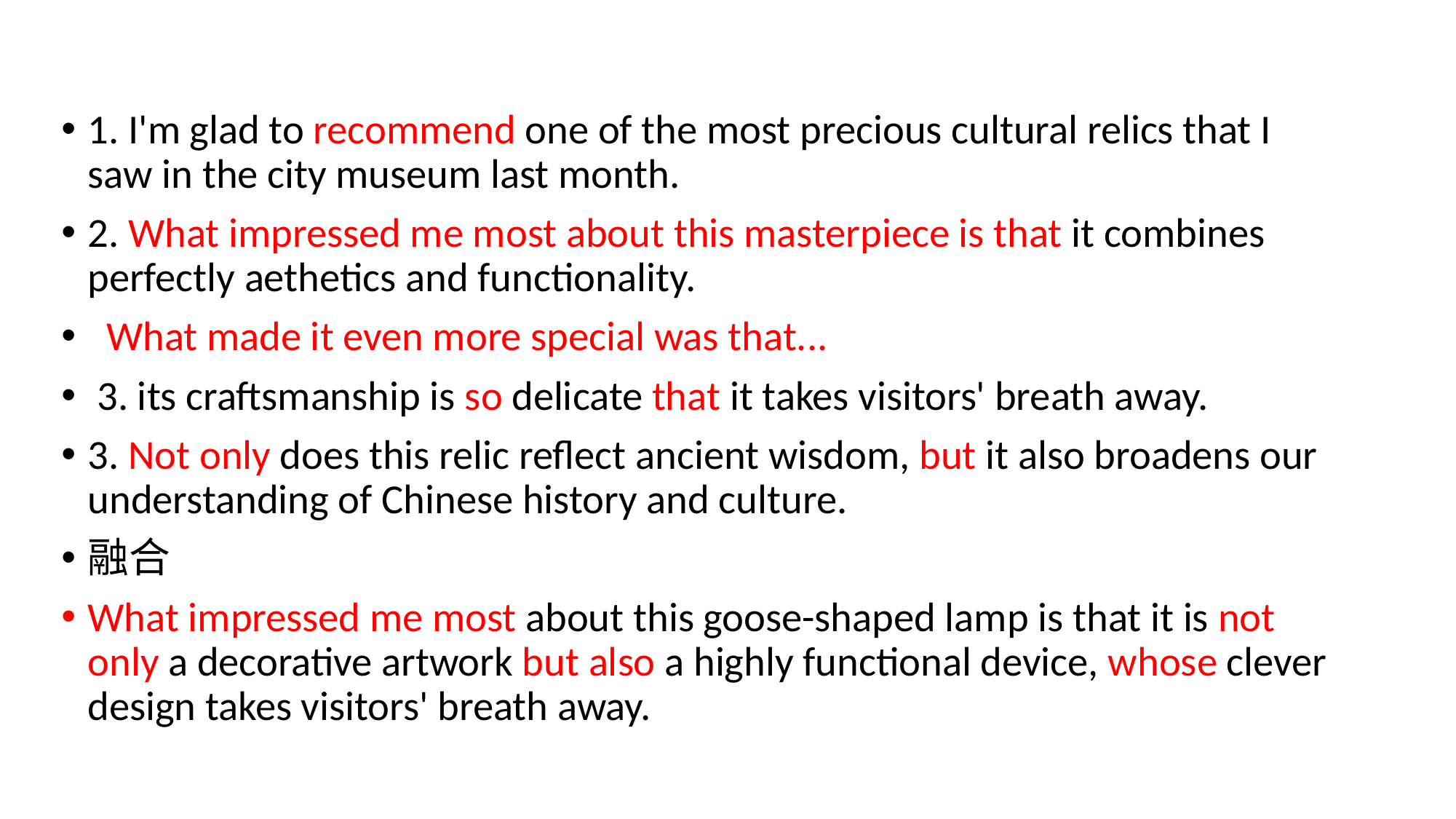

1. I'm glad to recommend one of the most precious cultural relics that I saw in the city museum last month.
2. What impressed me most about this masterpiece is that it combines perfectly aethetics and functionality.
  What made it even more special was that...
 3. its craftsmanship is so delicate that it takes visitors' breath away.
3. Not only does this relic reflect ancient wisdom, but it also broadens our understanding of Chinese history and culture.
融合
What impressed me most about this goose-shaped lamp is that it is not only a decorative artwork but also a highly functional device, whose clever design takes visitors' breath away.